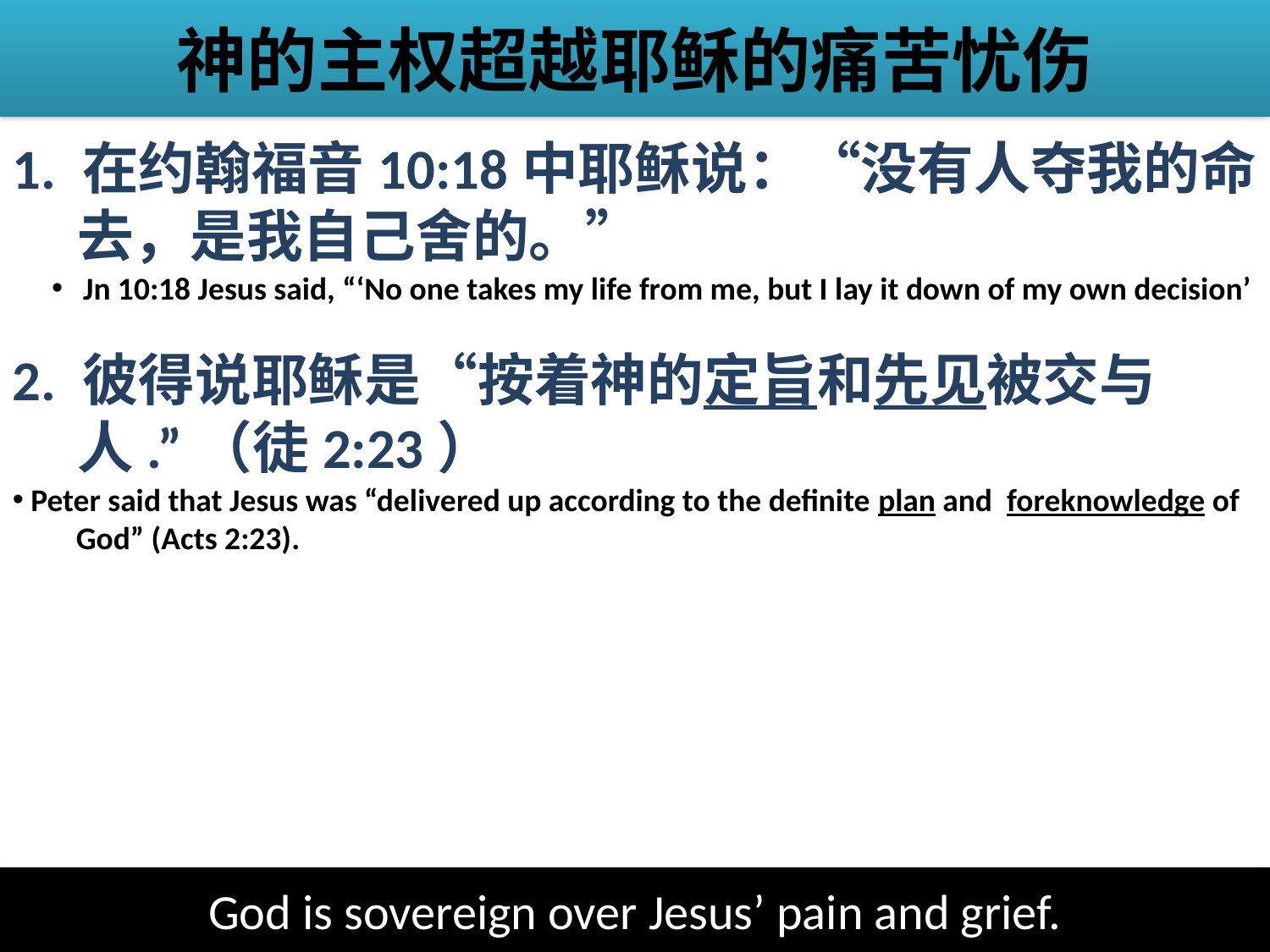

神的主权超越耶稣的痛苦忧伤
1. 在约翰福音10:18中耶稣说：“没有人夺我的命去，是我自己舍的。”
 Jn 10:18 Jesus said, “‘No one takes my life from me, but I lay it down of my own decision’

2. 彼得说耶稣是“按着神的定旨和先见被交与人.”（徒2:23）
 Peter said that Jesus was “delivered up according to the definite plan and  foreknowledge of God” (Acts 2:23).
God is sovereign over Jesus’ pain and grief.